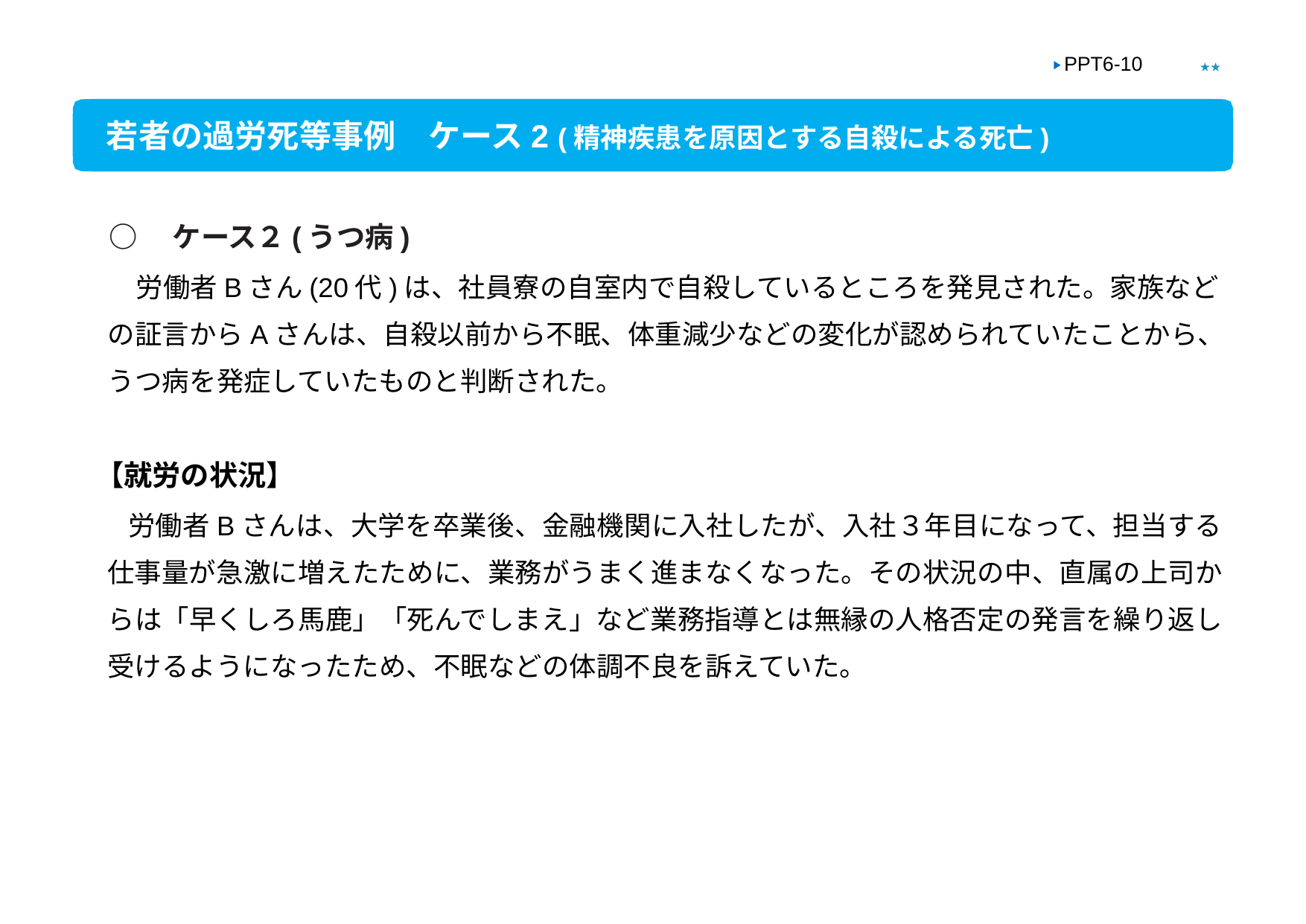

★★
▶ PPT6-10

若者の過労死等事例　ケース2 (精神疾患を原因とする自殺による死亡)
○　ケース２(うつ病)
　労働者Bさん(20代)は、社員寮の自室内で自殺しているところを発見された。家族などの証言からAさんは、自殺以前から不眠、体重減少などの変化が認められていたことから、うつ病を発症していたものと判断された。

【就労の状況】
  労働者Bさんは、大学を卒業後、金融機関に入社したが、入社３年目になって、担当する仕事量が急激に増えたために、業務がうまく進まなくなった。その状況の中、直属の上司からは「早くしろ馬鹿」「死んでしまえ」など業務指導とは無縁の人格否定の発言を繰り返し受けるようになったため、不眠などの体調不良を訴えていた。